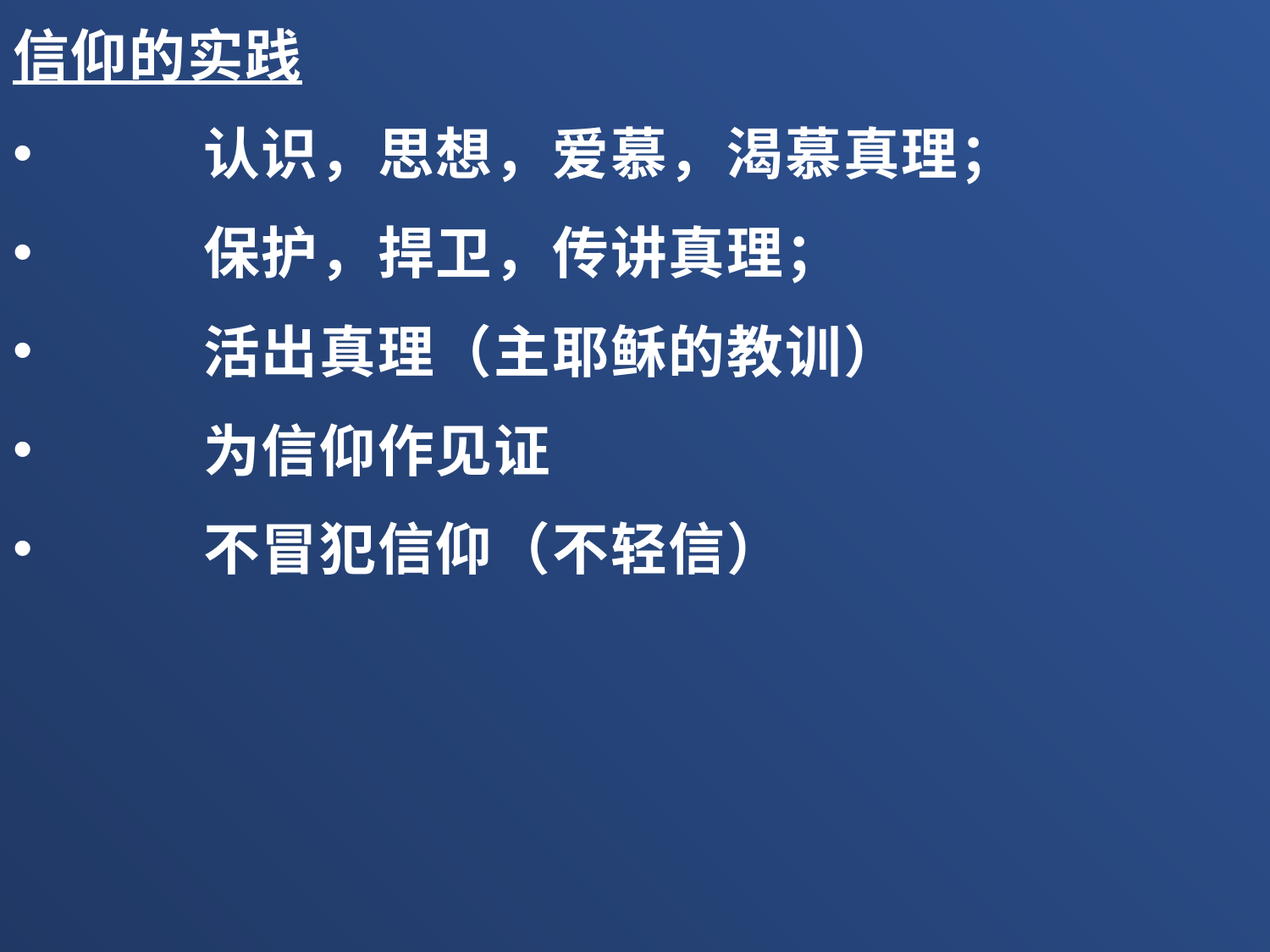

信仰的实践
	认识，思想，爱慕，渴慕真理；
	保护，捍卫，传讲真理；
	活出真理（主耶稣的教训）
	为信仰作见证
	不冒犯信仰（不轻信）